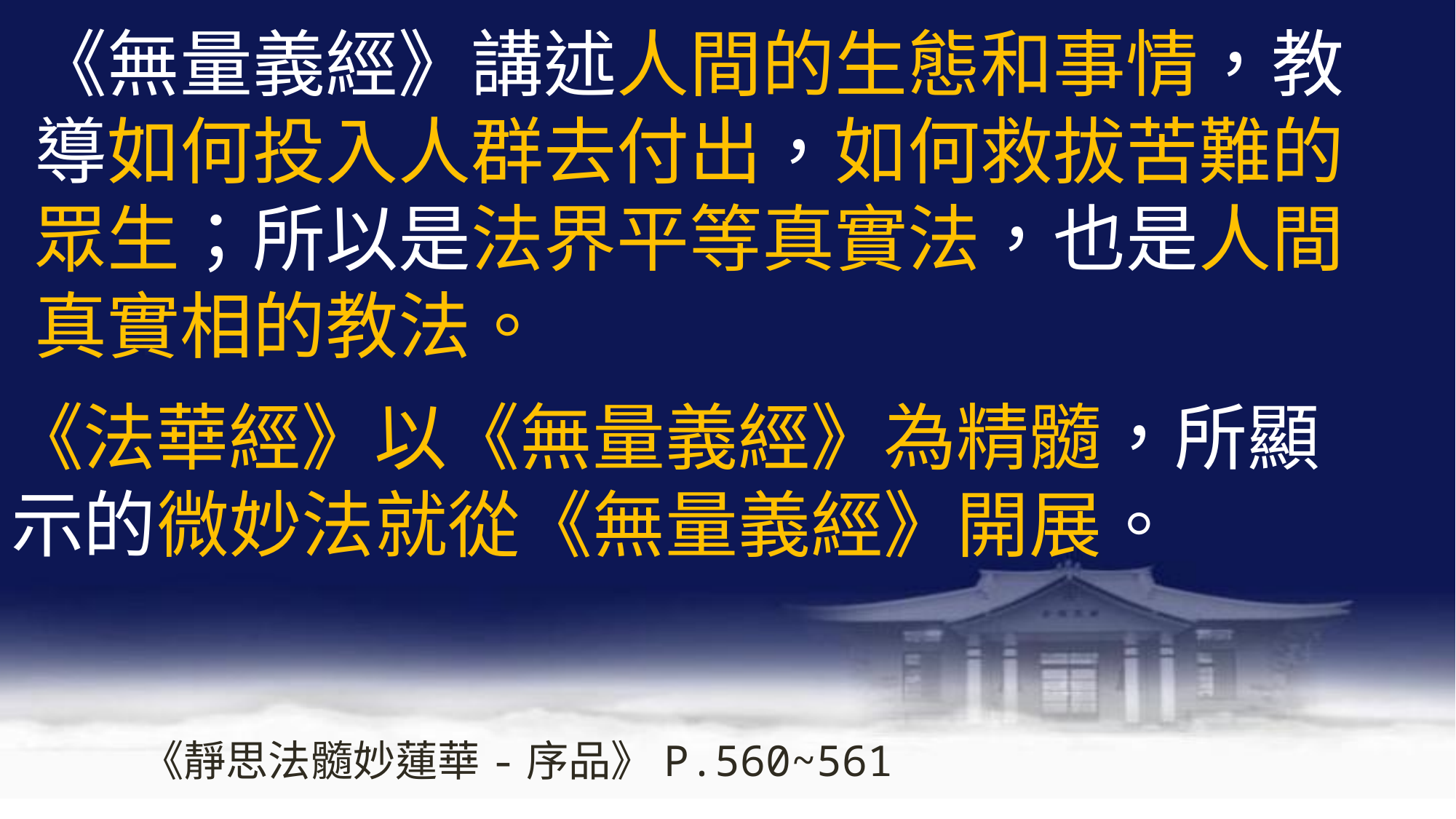

《無量義經》講述人間的生態和事情，教導如何投入人群去付出，如何救拔苦難的眾生；所以是法界平等真實法，也是人間真實相的教法。
《法華經》以《無量義經》為精髓，所顯示的微妙法就從《無量義經》開展。
《靜思法髓妙蓮華-序品》P.560~561